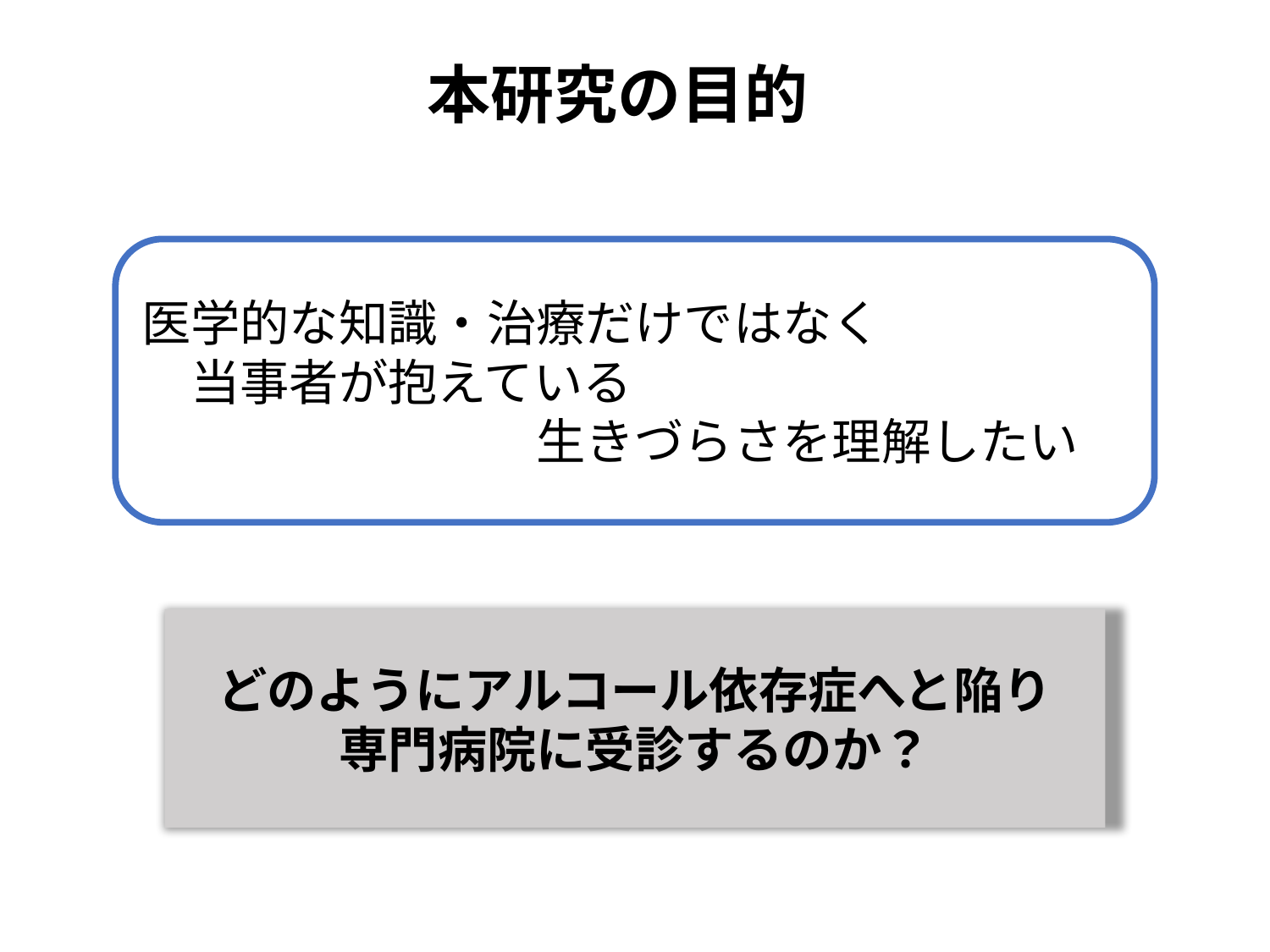

# 本研究の目的
医学的な知識・治療だけではなく
　当事者が抱えている
　　　　　　　　生きづらさを理解したい
どのようにアルコール依存症へと陥り
専門病院に受診するのか？